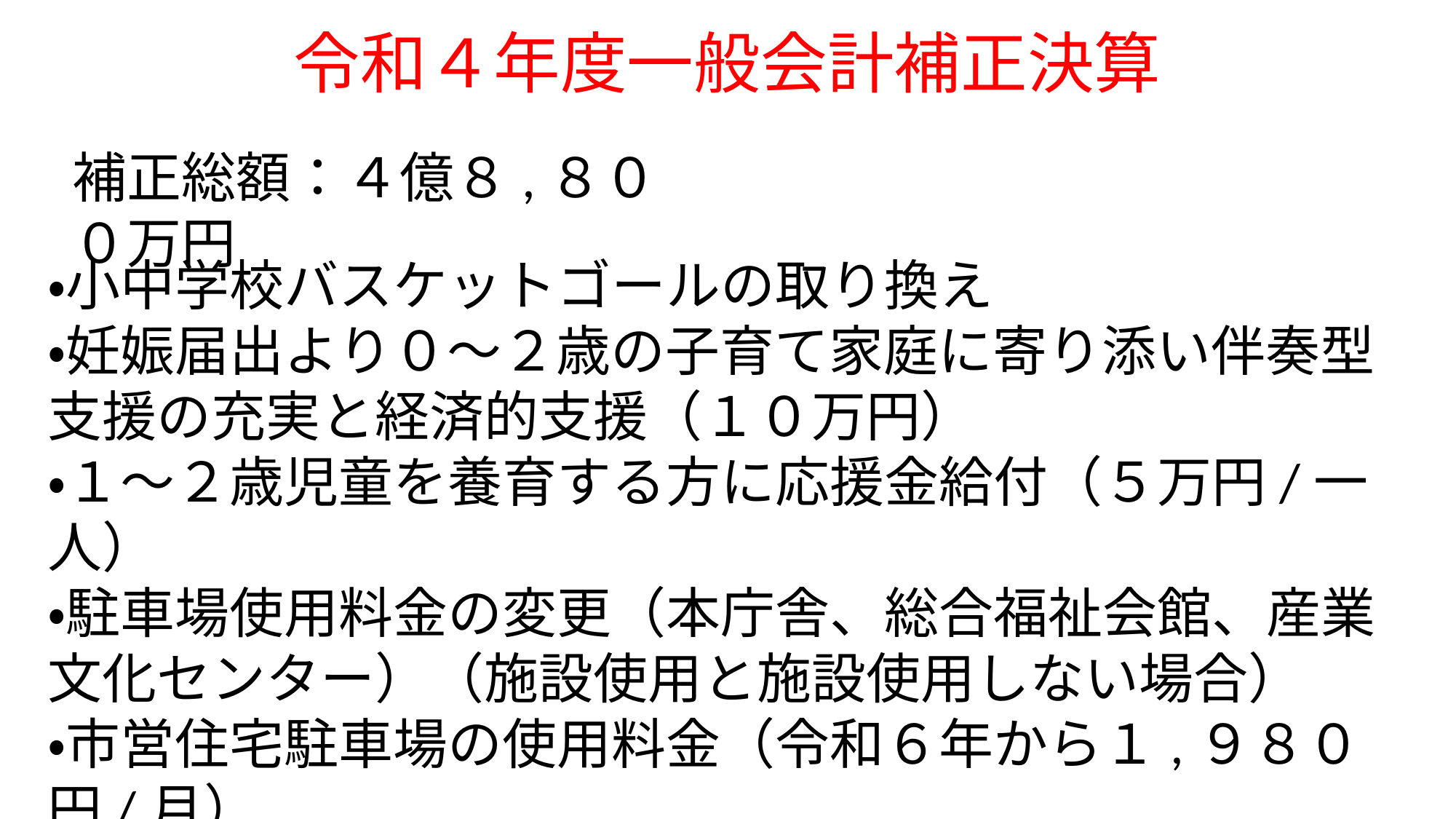

令和４年度一般会計補正決算
補正総額：４億８,８００万円
・小中学校バスケットゴールの取り換え
・妊娠届出より０～２歳の子育て家庭に寄り添い伴奏型支援の充実と経済的支援（１０万円）
・１～２歳児童を養育する方に応援金給付（５万円/一人）
・駐車場使用料金の変更（本庁舎、総合福祉会館、産業文化センター）（施設使用と施設使用しない場合）
・市営住宅駐車場の使用料金（令和６年から１,９８０円/月）